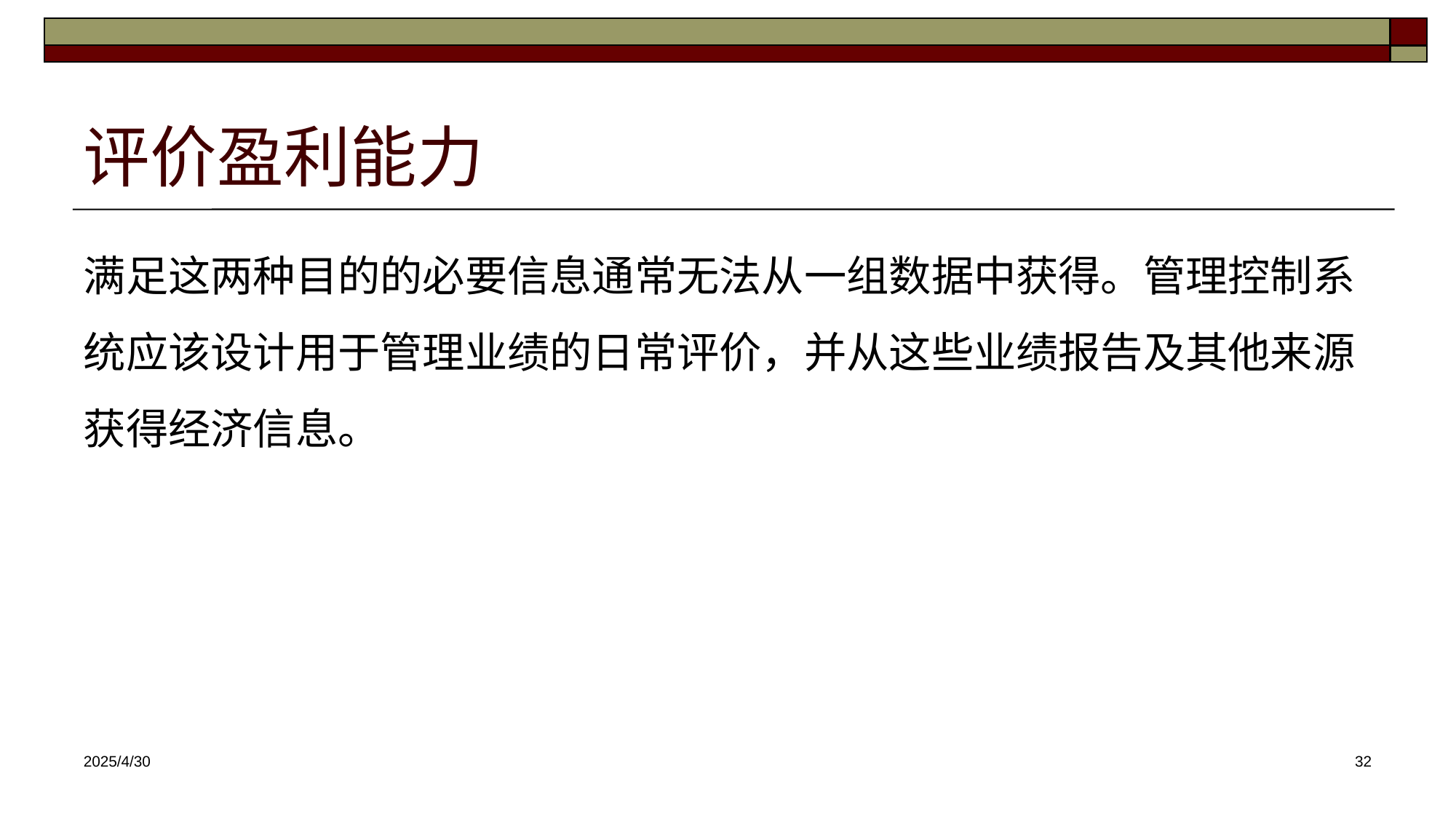

# 评价盈利能力
满足这两种目的的必要信息通常无法从一组数据中获得。管理控制系统应该设计用于管理业绩的日常评价，并从这些业绩报告及其他来源获得经济信息。

2025/4/30
32